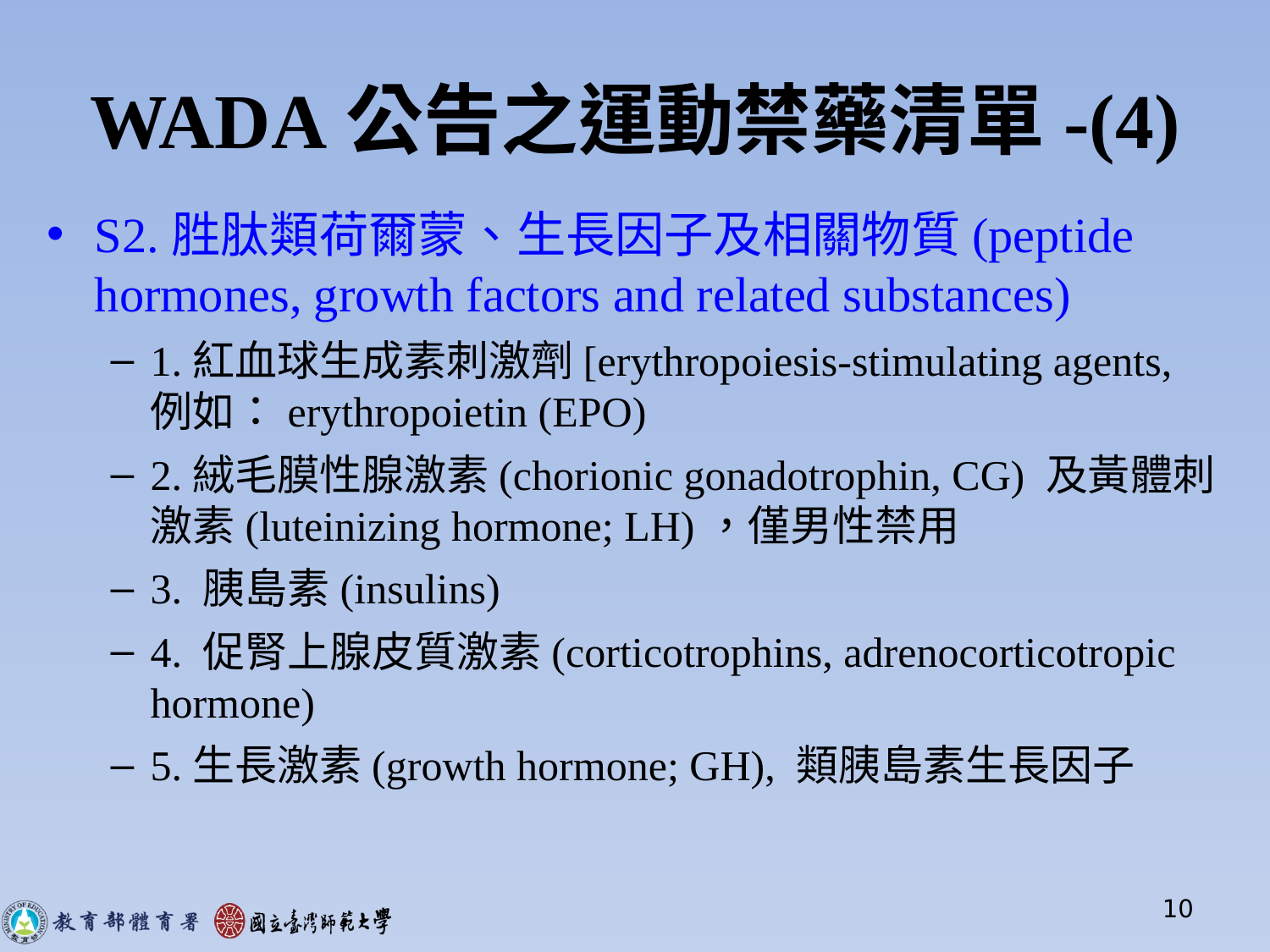

# WADA公告之運動禁藥清單-(4)
S2.胜肽類荷爾蒙、生長因子及相關物質(peptide hormones, growth factors and related substances)
1.紅血球生成素刺激劑[erythropoiesis-stimulating agents, 例如：erythropoietin (EPO)
2.絨毛膜性腺激素(chorionic gonadotrophin, CG) 及黃體刺激素(luteinizing hormone; LH)，僅男性禁用
3. 胰島素(insulins)
4. 促腎上腺皮質激素(corticotrophins, adrenocorticotropic hormone)
5.生長激素(growth hormone; GH), 類胰島素生長因子

10